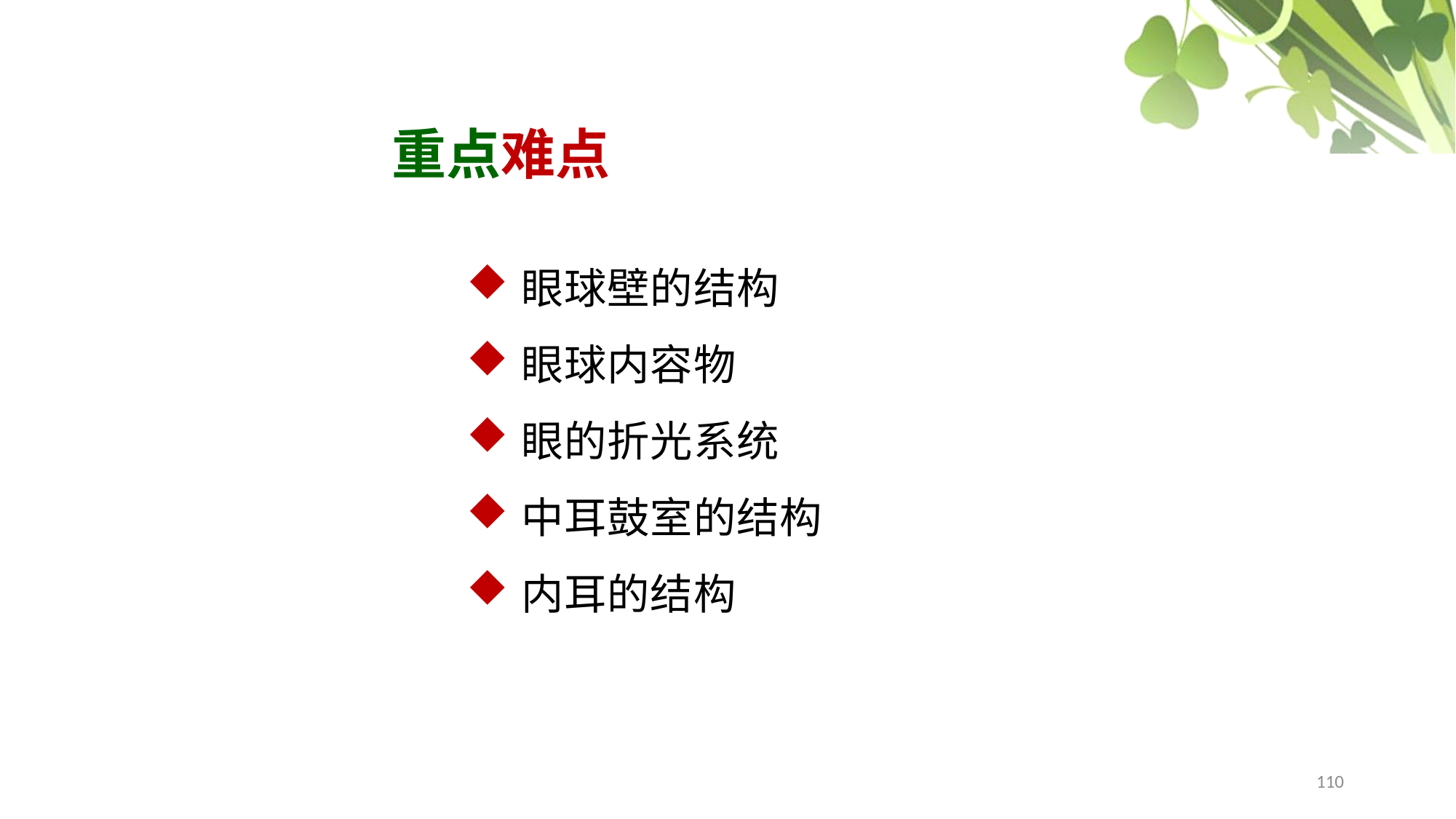

重点难点
眼球壁的结构
眼球内容物
眼的折光系统
中耳鼓室的结构
内耳的结构
110